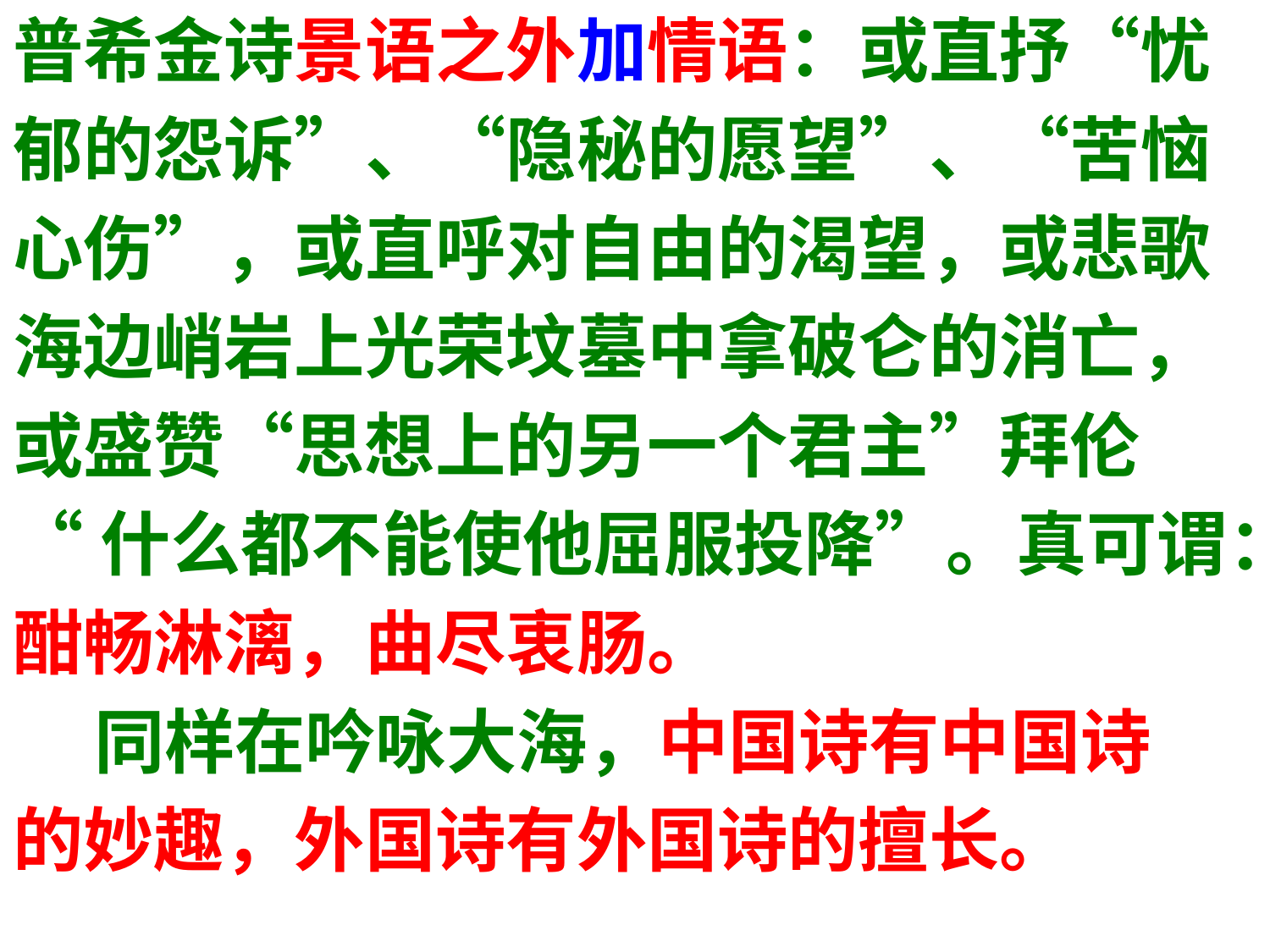

普希金诗景语之外加情语：或直抒“忧
郁的怨诉”、“隐秘的愿望”、“苦恼
心伤”，或直呼对自由的渴望，或悲歌
海边峭岩上光荣坟墓中拿破仑的消亡，
或盛赞“思想上的另一个君主”拜伦
“什么都不能使他屈服投降”。真可谓：
酣畅淋漓，曲尽衷肠。
    同样在吟咏大海，中国诗有中国诗
的妙趣，外国诗有外国诗的擅长。